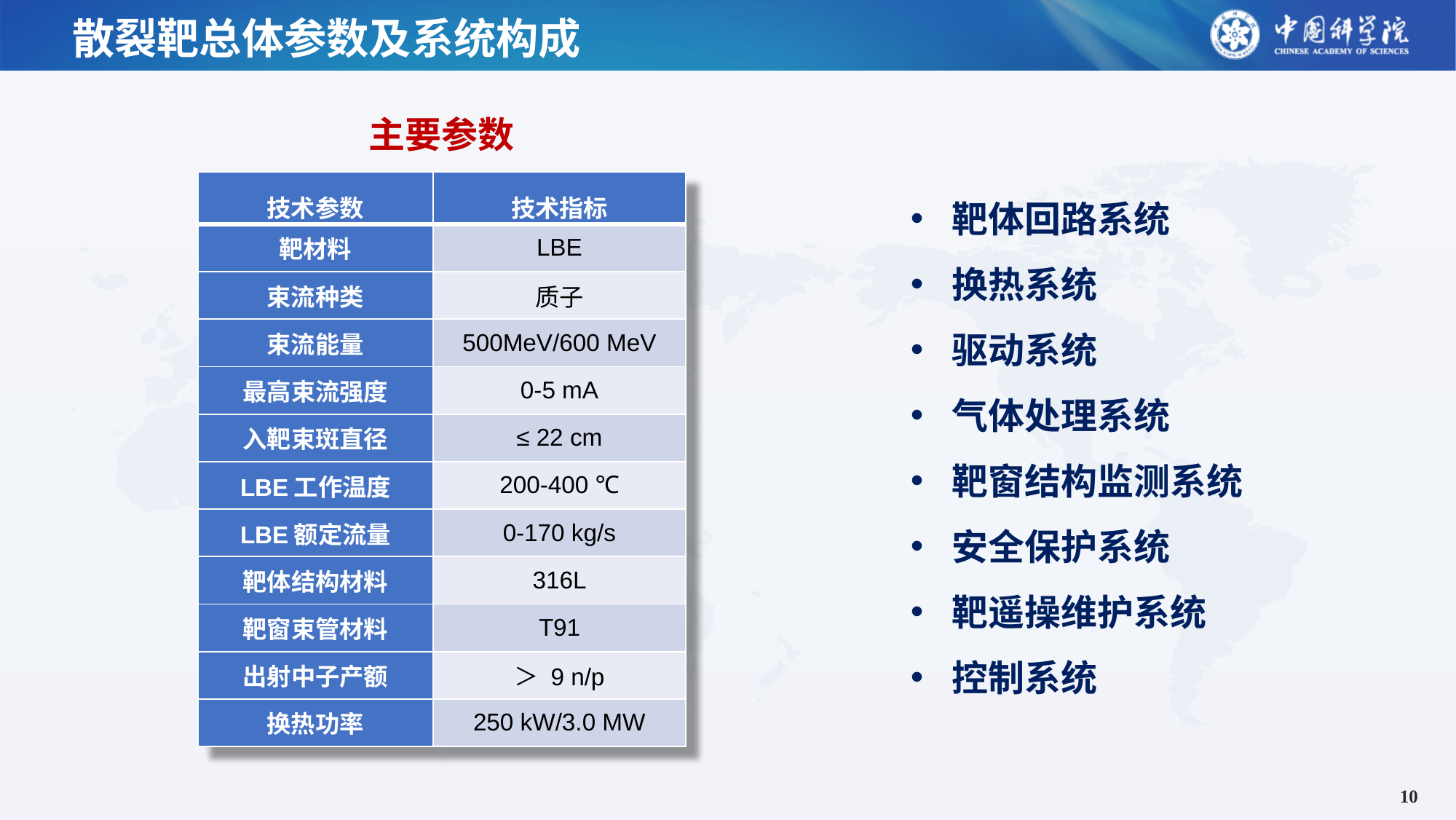

# 散裂靶总体参数及系统构成
主要参数
靶体回路系统
换热系统
驱动系统
气体处理系统
靶窗结构监测系统
安全保护系统
靶遥操维护系统
控制系统
| 技术参数 | 技术指标 |
| --- | --- |
| 靶材料 | LBE |
| 束流种类 | 质子 |
| 束流能量 | 500MeV/600 MeV |
| 最高束流强度 | 0-5 mA |
| 入靶束斑直径 | ≤ 22 cm |
| LBE工作温度 | 200-400 ℃ |
| LBE额定流量 | 0-170 kg/s |
| 靶体结构材料 | 316L |
| 靶窗束管材料 | T91 |
| 出射中子产额 | ＞ 9 n/p |
| 换热功率 | 250 kW/3.0 MW |